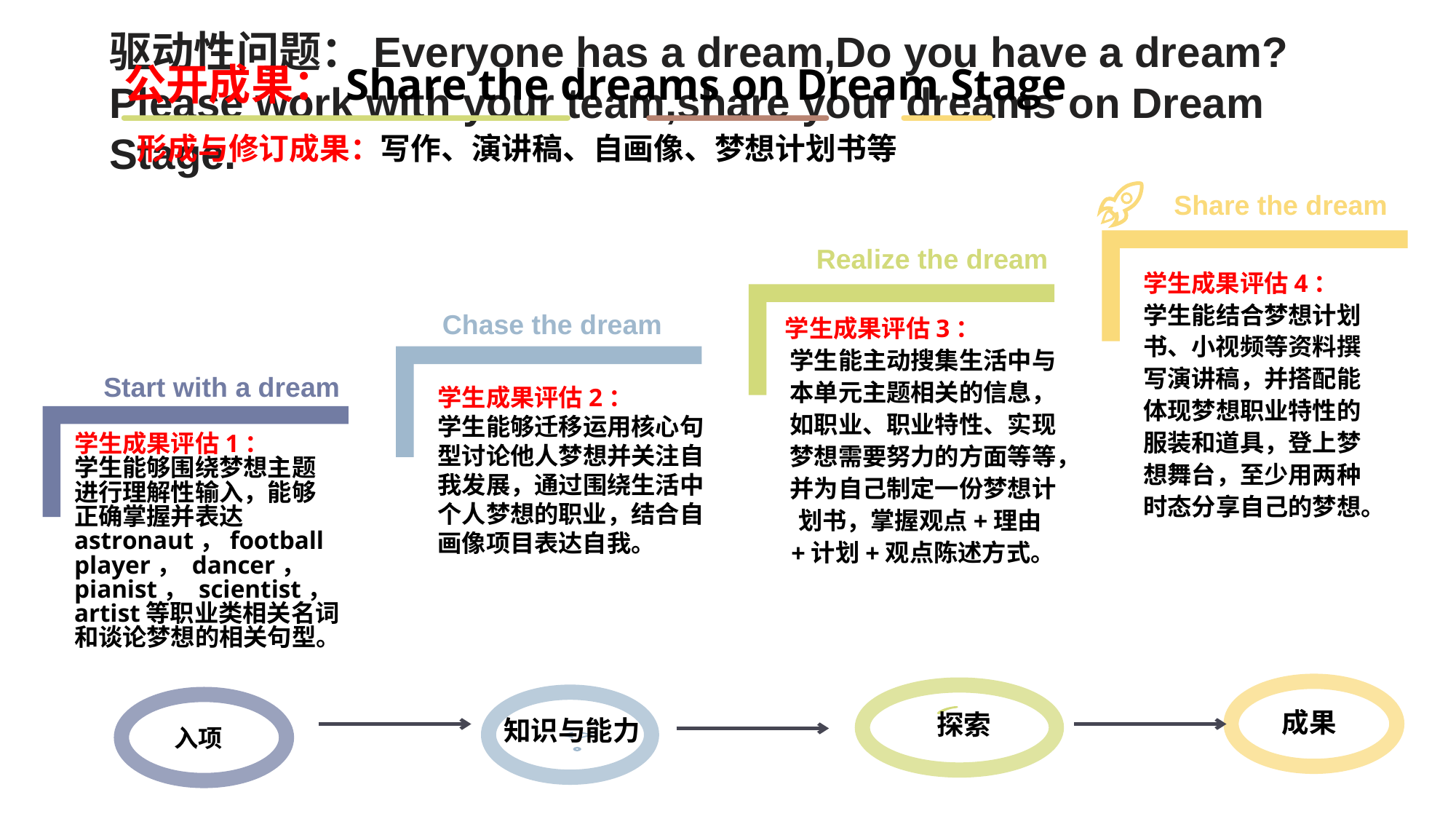

驱动性问题：Everyone has a dream,Do you have a dream?Please work with your team,share your dreams on Dream Stage.
公开成果：Share the dreams on Dream Stage

形成与修订成果：写作、演讲稿、自画像、梦想计划书等

Share the dream

Realize the dream

学生成果评估4：
学生能结合梦想计划书、小视频等资料撰写演讲稿，并搭配能体现梦想职业特性的服装和道具，登上梦想舞台，至少用两种时态分享自己的梦想。
Chase the dream

学生成果评估3：
学生能主动搜集生活中与本单元主题相关的信息，如职业、职业特性、实现梦想需要努力的方面等等，并为自己制定一份梦想计划书，掌握观点+理由+计划+观点陈述方式。
Start with a dream
学生成果评估2：
学生能够迁移运用核心句型讨论他人梦想并关注自我发展，通过围绕生活中个人梦想的职业，结合自画像项目表达自我。
学生成果评估1：
学生能够围绕梦想主题进行理解性输入，能够正确掌握并表达astronaut，football player， dancer， pianist， scientist，artist等职业类相关名词和谈论梦想的相关句型。

入项
成果
探索
知识与能力